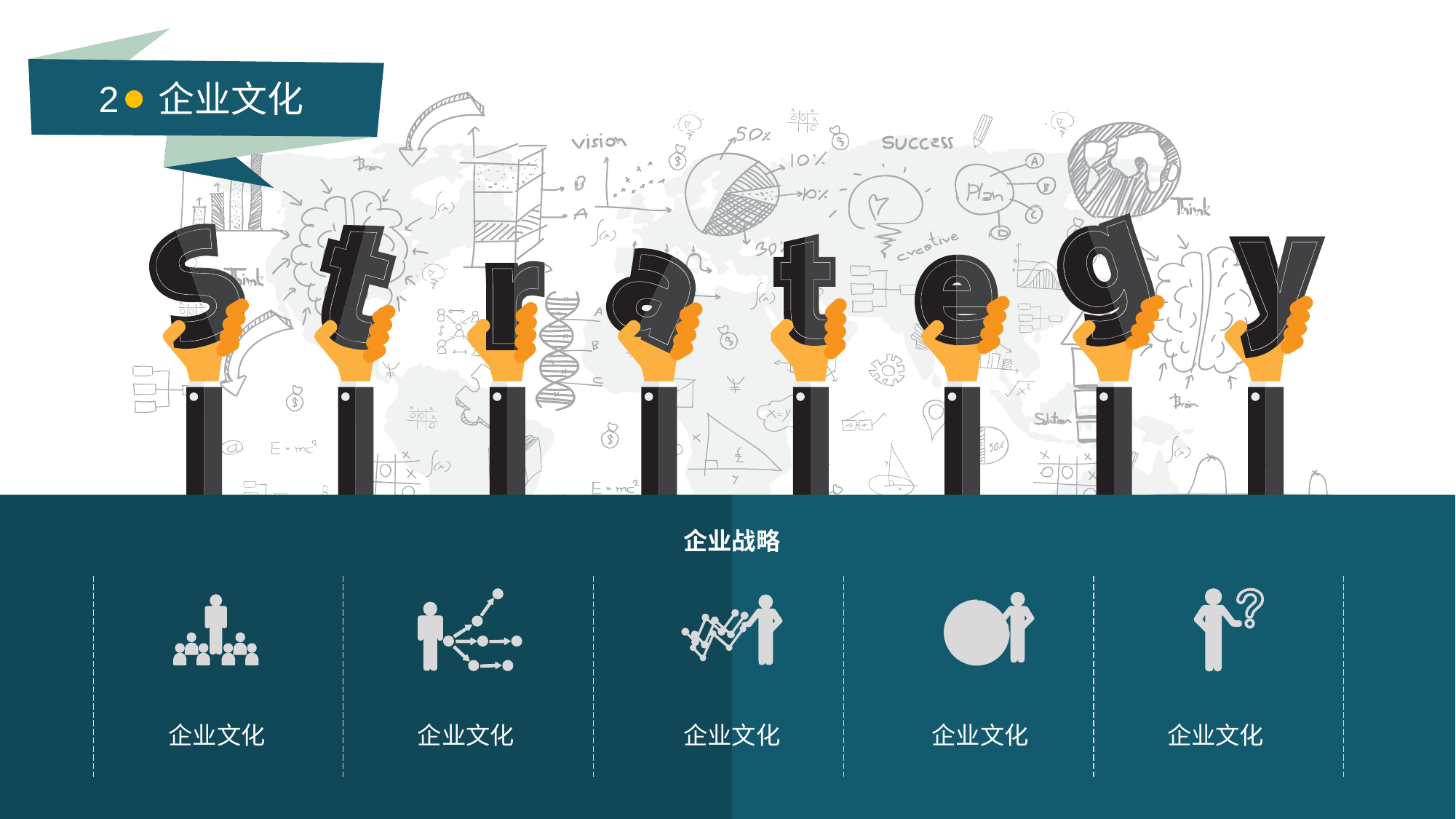

2   企业文化

企业战略

企业文化
企业文化
企业文化
企业文化
企业文化